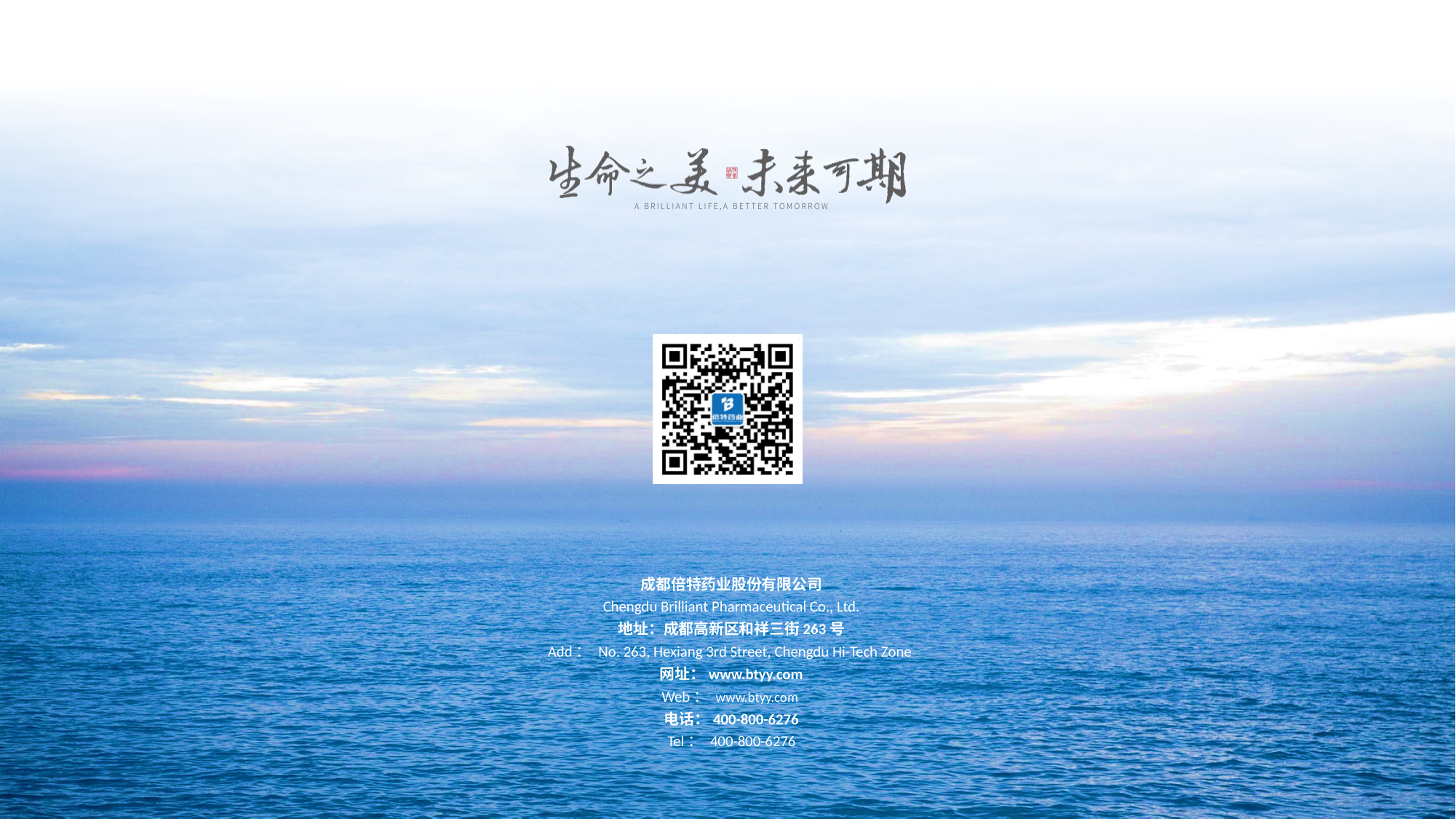

成都倍特药业股份有限公司
Chengdu Brilliant Pharmaceutical Co., Ltd.
地址：成都高新区和祥三街263号
Add： No. 263, Hexiang 3rd Street, Chengdu Hi-Tech Zone
网址：www.btyy.com
Web： www.btyy.com
电话：400-800-6276
Tel： 400-800-6276